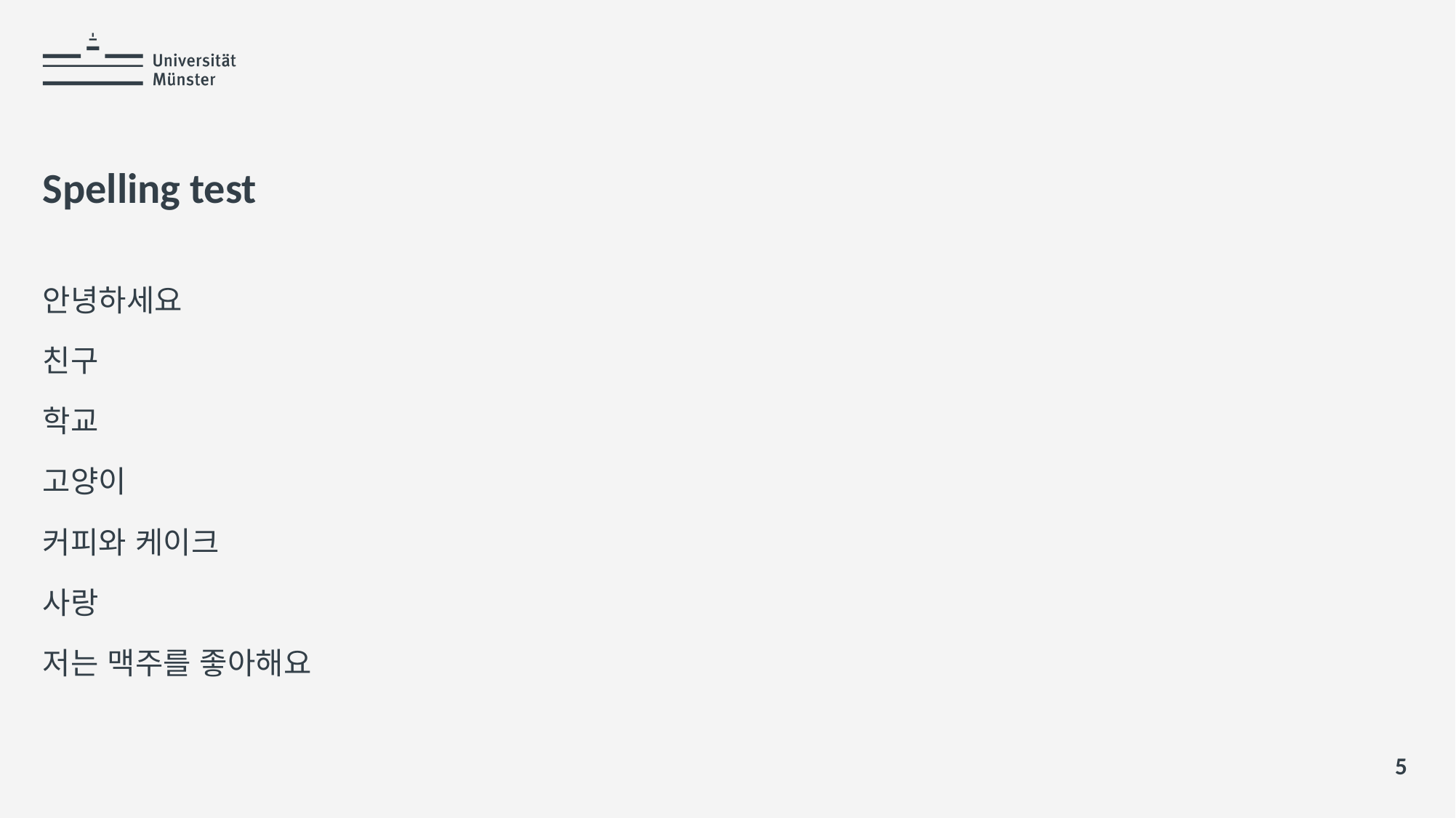

# Spelling test
안녕하세요
친구
학교
고양이
커피와 케이크
사랑
저는 맥주를 좋아해요
5